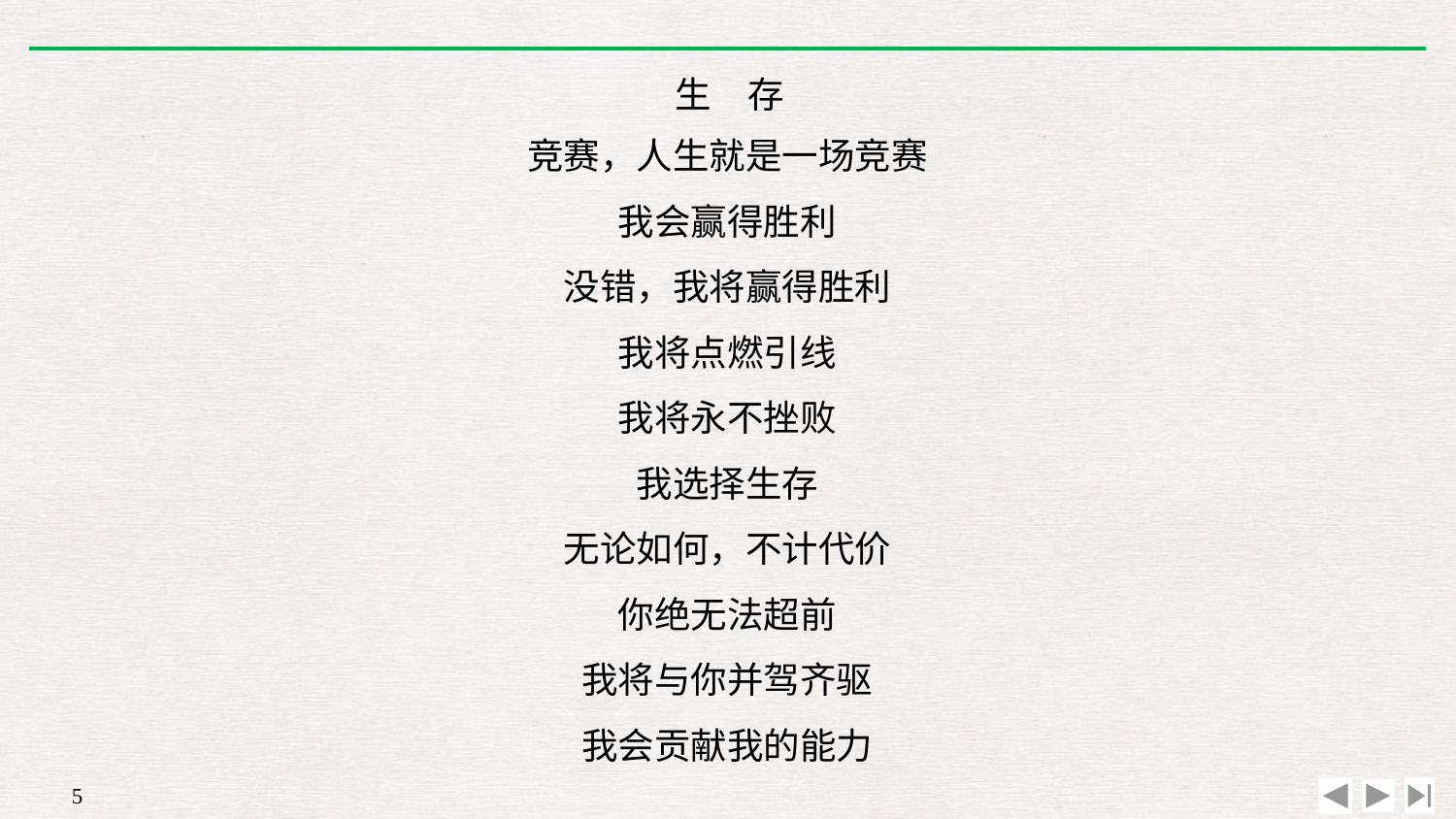

生　存
竞赛，人生就是一场竞赛
我会赢得胜利
没错，我将赢得胜利
我将点燃引线
我将永不挫败
我选择生存
无论如何，不计代价
你绝无法超前
我将与你并驾齐驱
我会贡献我的能力